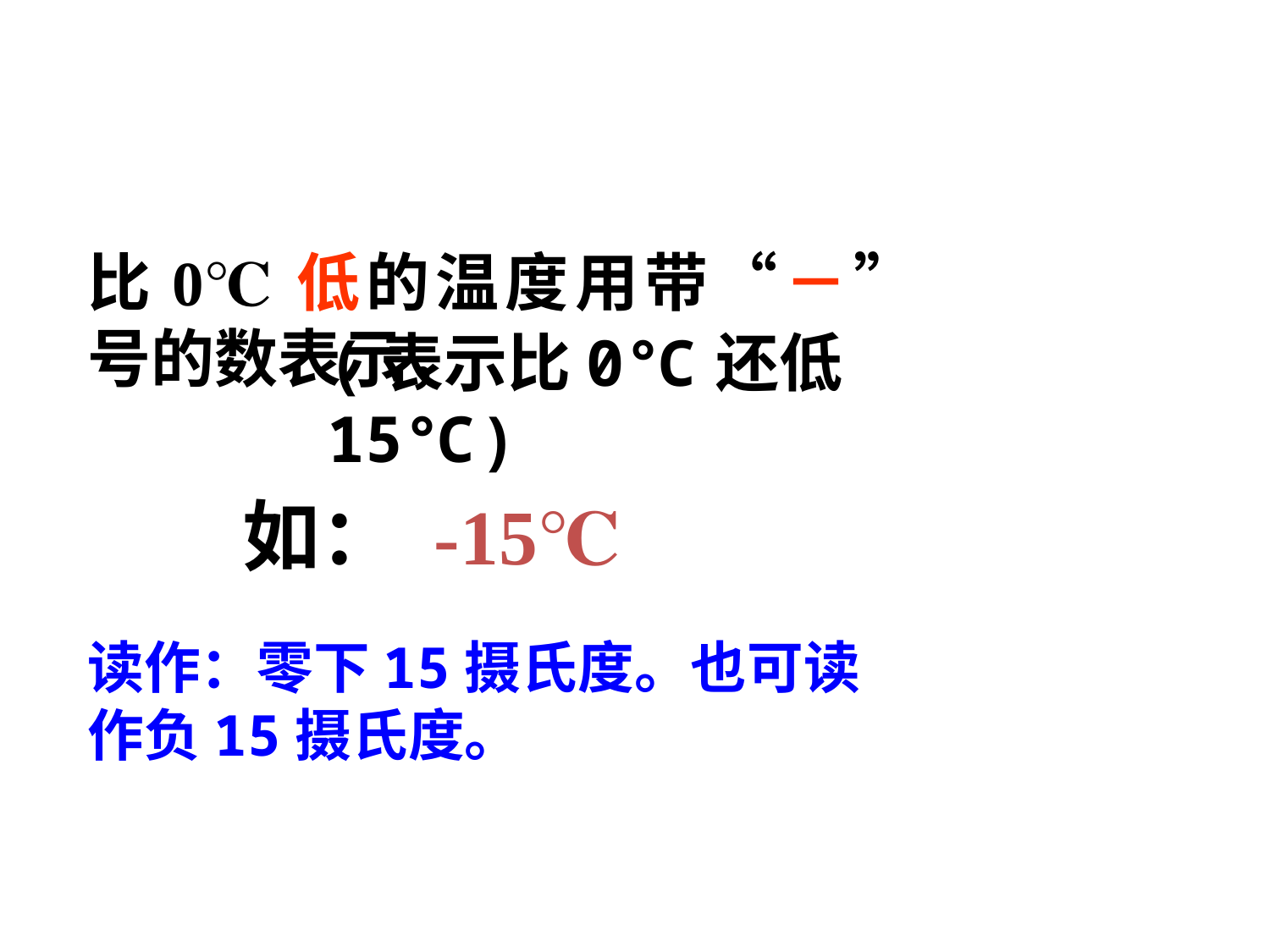

比0℃低的温度用带“－”号的数表示，

　　如： -15℃
(表示比0℃还低15℃)
读作：零下15摄氏度。也可读作负15摄氏度。